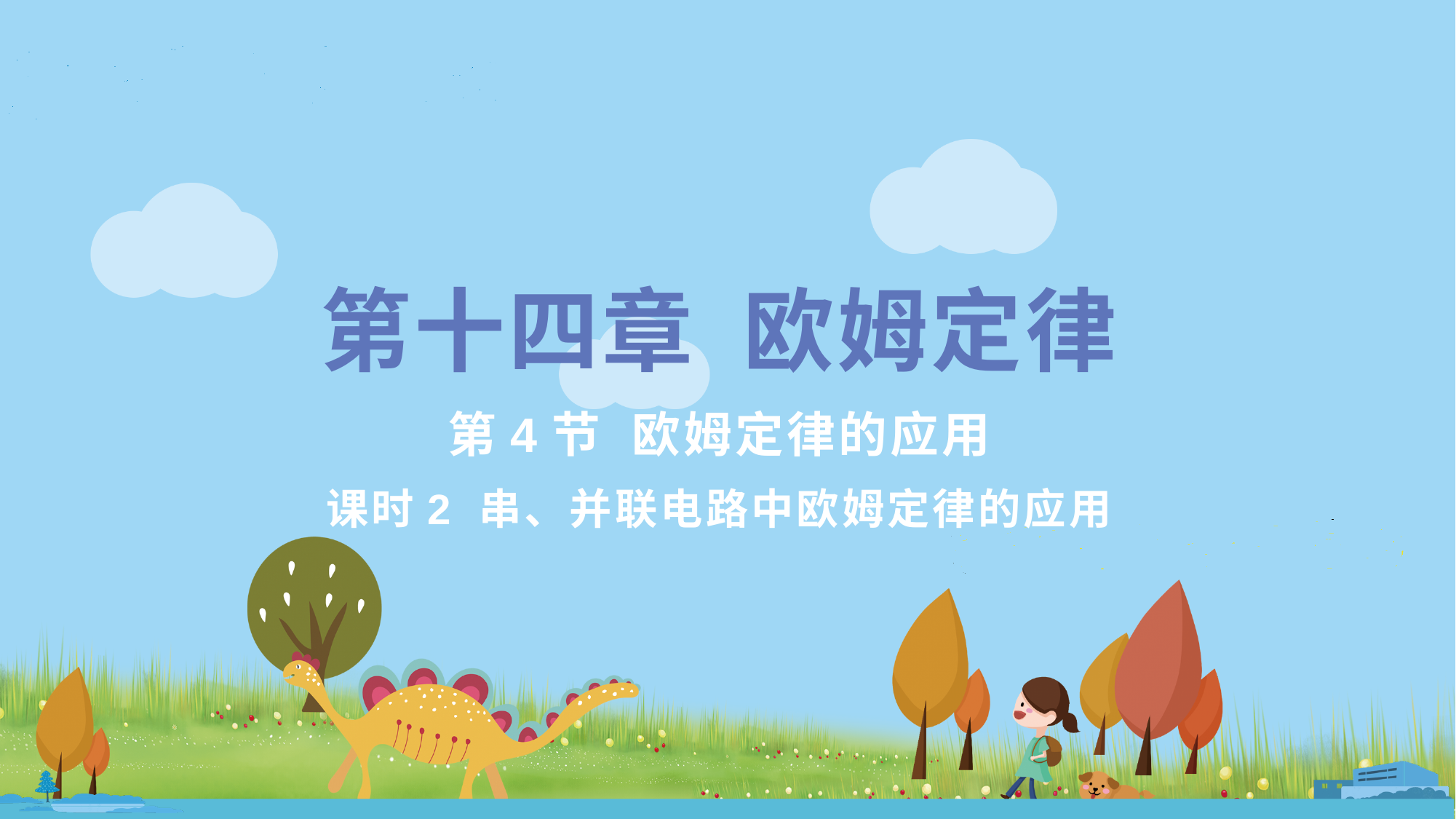

第十四章  欧姆定律
第4节  欧姆定律的应用
课时2 串、并联电路中欧姆定律的应用